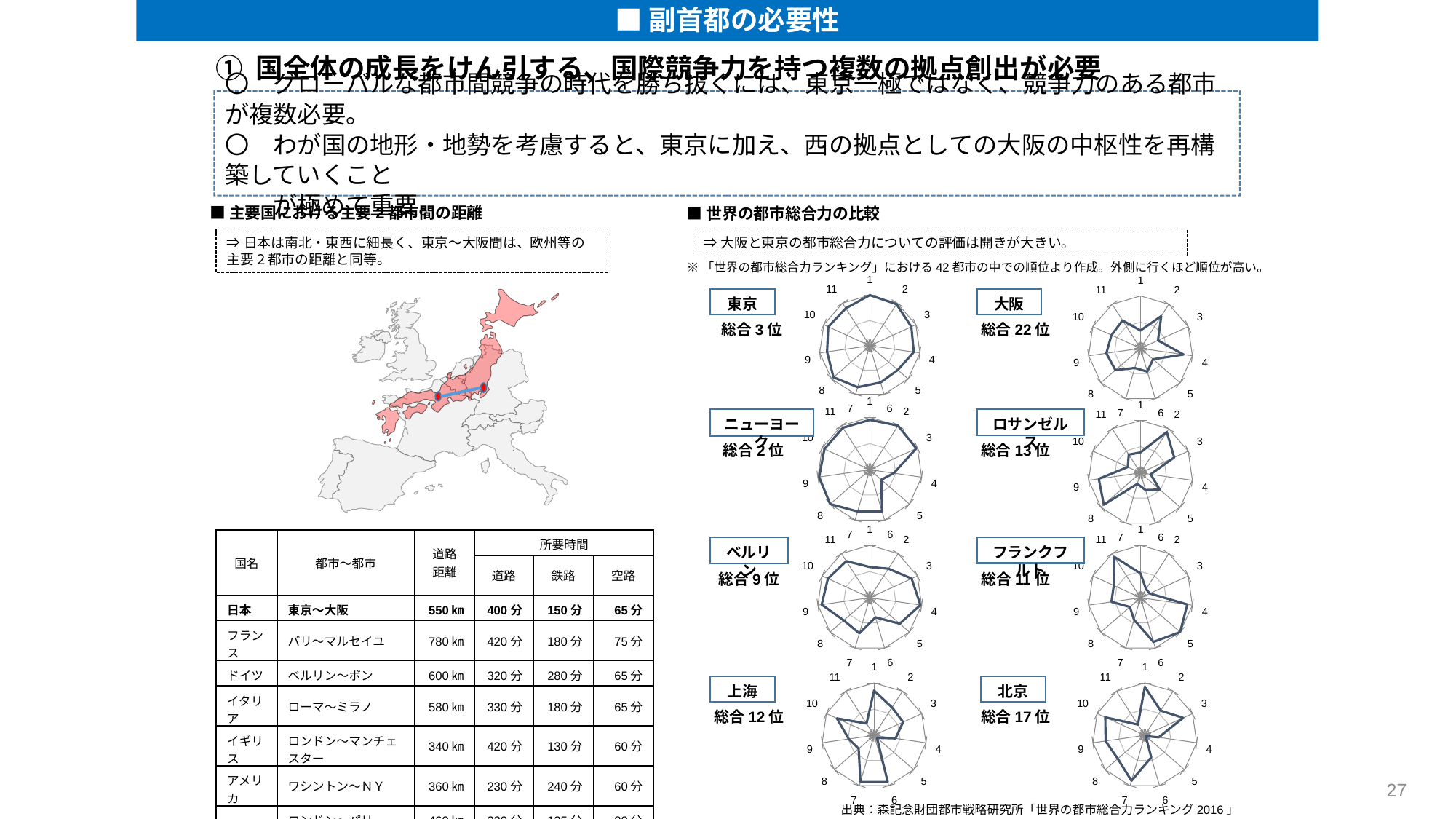

■副首都の必要性
① 国全体の成長をけん引する、国際競争力を持つ複数の拠点創出が必要
〇　グローバルな都市間競争の時代を勝ち抜くには、東京一極ではなく、競争力のある都市が複数必要。
〇　わが国の地形・地勢を考慮すると、東京に加え、西の拠点としての大阪の中枢性を再構築していくこと
　　が極めて重要。
■主要国における主要2都市間の距離
■世界の都市総合力の比較
⇒日本は南北・東西に細長く、東京～大阪間は、欧州等の主要２都市の距離と同等。
⇒大阪と東京の都市総合力についての評価は開きが大きい。
※「世界の都市総合力ランキング」における42都市の中での順位より作成。外側に行くほど順位が高い。

### Chart

| Category |  |
|---|---|

### Chart

| Category |  |
|---|---|
東京
大阪

総合3位
総合22位

### Chart

| Category |  |
|---|---|

### Chart

| Category |  |
|---|---|
ロサンゼルス
ニューヨーク
総合2位
総合13位

### Chart

| Category |  |
|---|---|

### Chart

| Category |  |
|---|---|
| 国名 | 都市～都市 | 道路 距離 | 所要時間 |  |  |
| --- | --- | --- | --- | --- | --- |
|  |  |  | 道路 | 鉄路 | 空路 |
| 日本 | 東京～大阪 | 550㎞ | 400分 | 150分 | 65分 |
| フランス | パリ～マルセイユ | 780㎞ | 420分 | 180分 | 75分 |
| ドイツ | ベルリン～ボン | 600㎞ | 320分 | 280分 | 65分 |
| イタリア | ローマ～ミラノ | 580㎞ | 330分 | 180分 | 65分 |
| イギリス | ロンドン～マンチェスター | 340㎞ | 420分 | 130分 | 60分 |
| アメリカ | ワシントン～ＮＹ | 360㎞ | 230分 | 240分 | 60分 |
| ー | ロンドン～パリ | 460㎞ | 330分 | 135分 | 80分 |
| ー | パリ～フランクフルト | 580㎞ | 340分 | 230分 | 70分 |
フランクフルト
ベルリン
総合9位
総合11位

### Chart

| Category |  |
|---|---|

### Chart

| Category |  |
|---|---|
上海
北京
総合12位
総合17位
27
出典：森記念財団都市戦略研究所「世界の都市総合力ランキング2016」